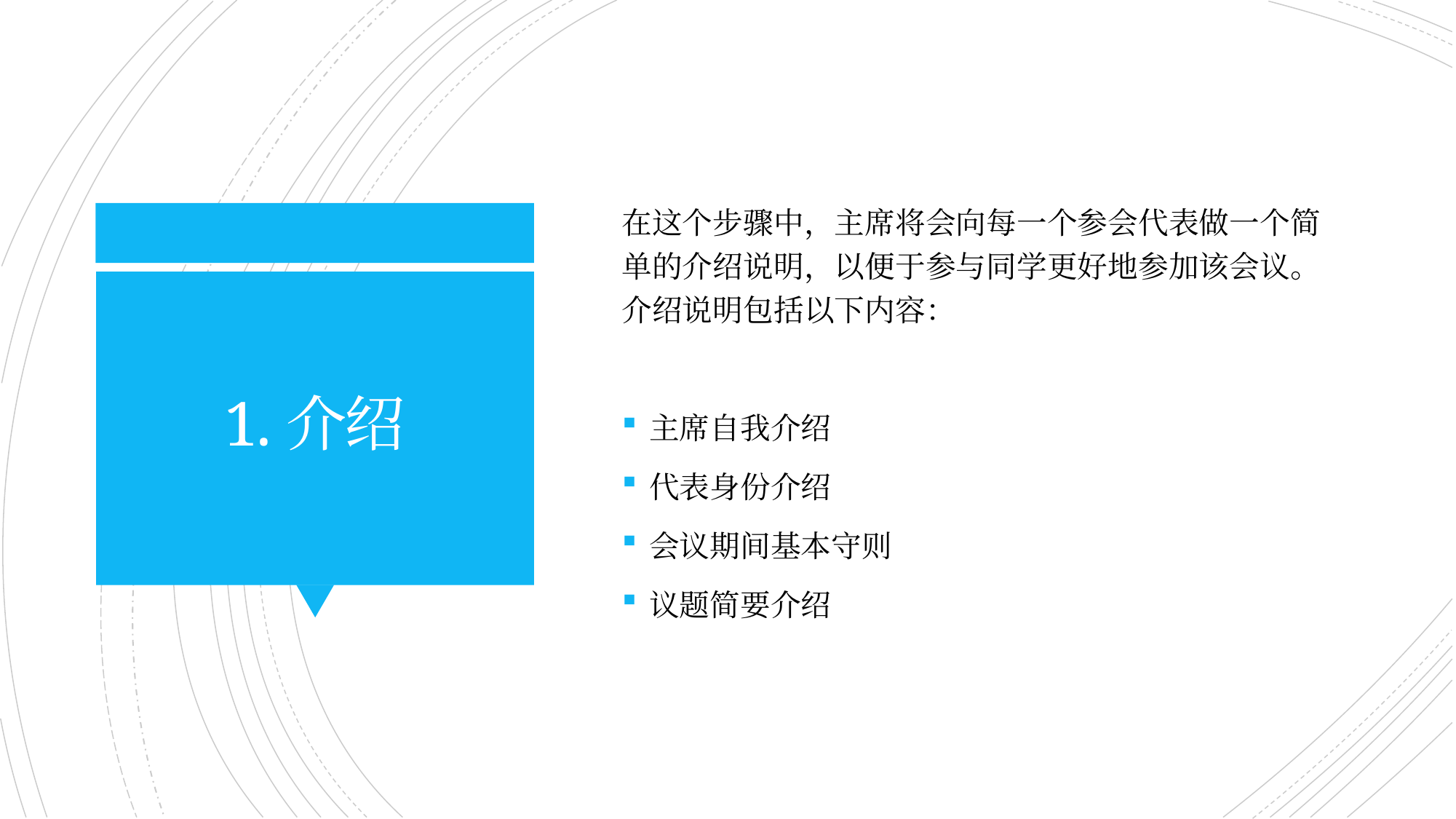

在这个步骤中，主席将会向每一个参会代表做一个简单的介绍说明，以便于参与同学更好地参加该会议。介绍说明包括以下内容：

主席自我介绍
代表身份介绍
会议期间基本守则
议题简要介绍
# 1.介绍